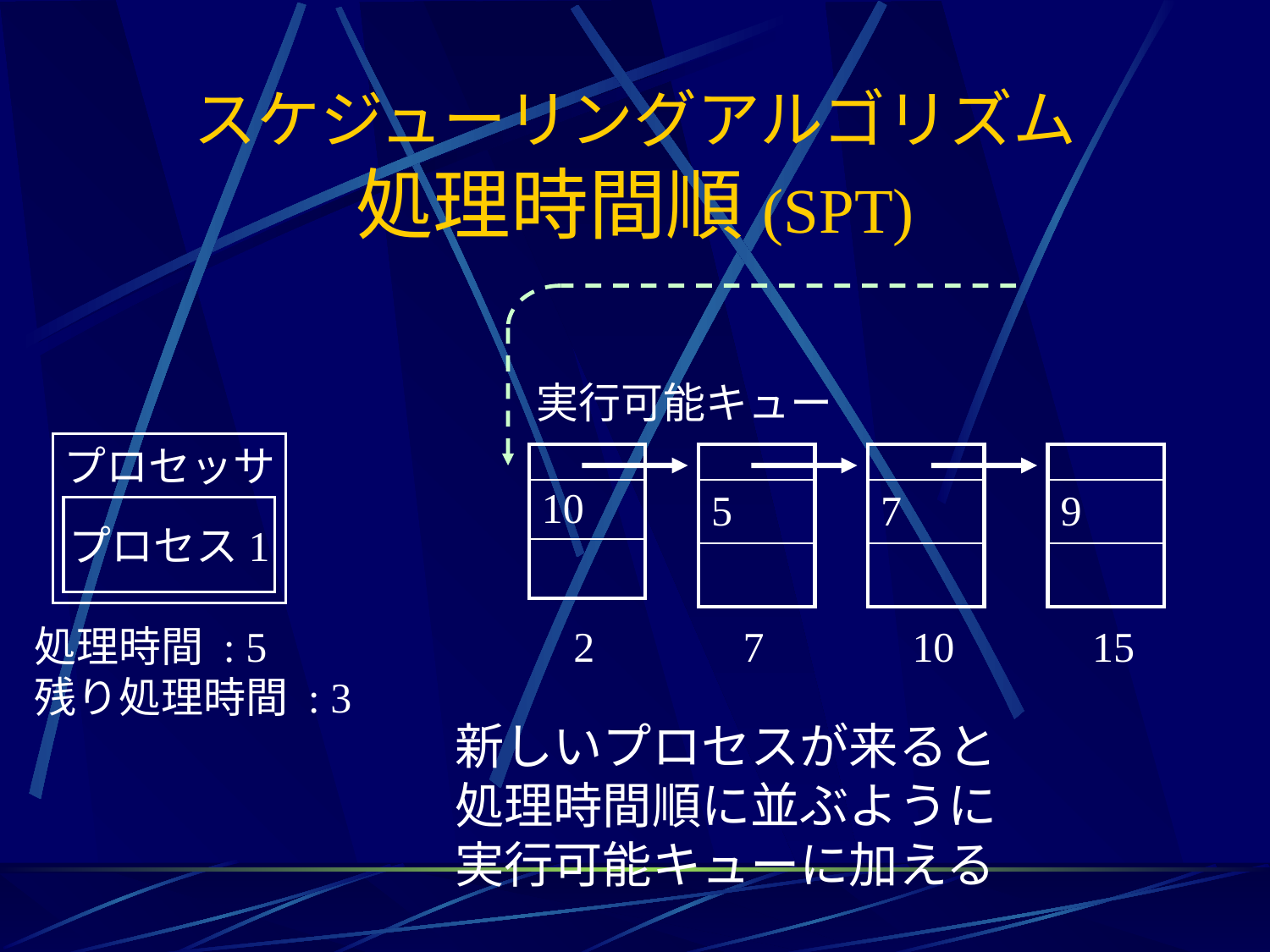

# スケジューリングアルゴリズム 処理時間順(SPT)

実行可能キュー

プロセッサ
|  |
| --- |
| 10 |
|  |
|  |
| --- |
| 5 |
|  |
|  |
| --- |
| 7 |
|  |
|  |
| --- |
| 9 |
|  |

プロセス1
処理時間 : 5
残り処理時間 : 3
2
7
10
15
新しいプロセスが来ると
処理時間順に並ぶように
実行可能キューに加える